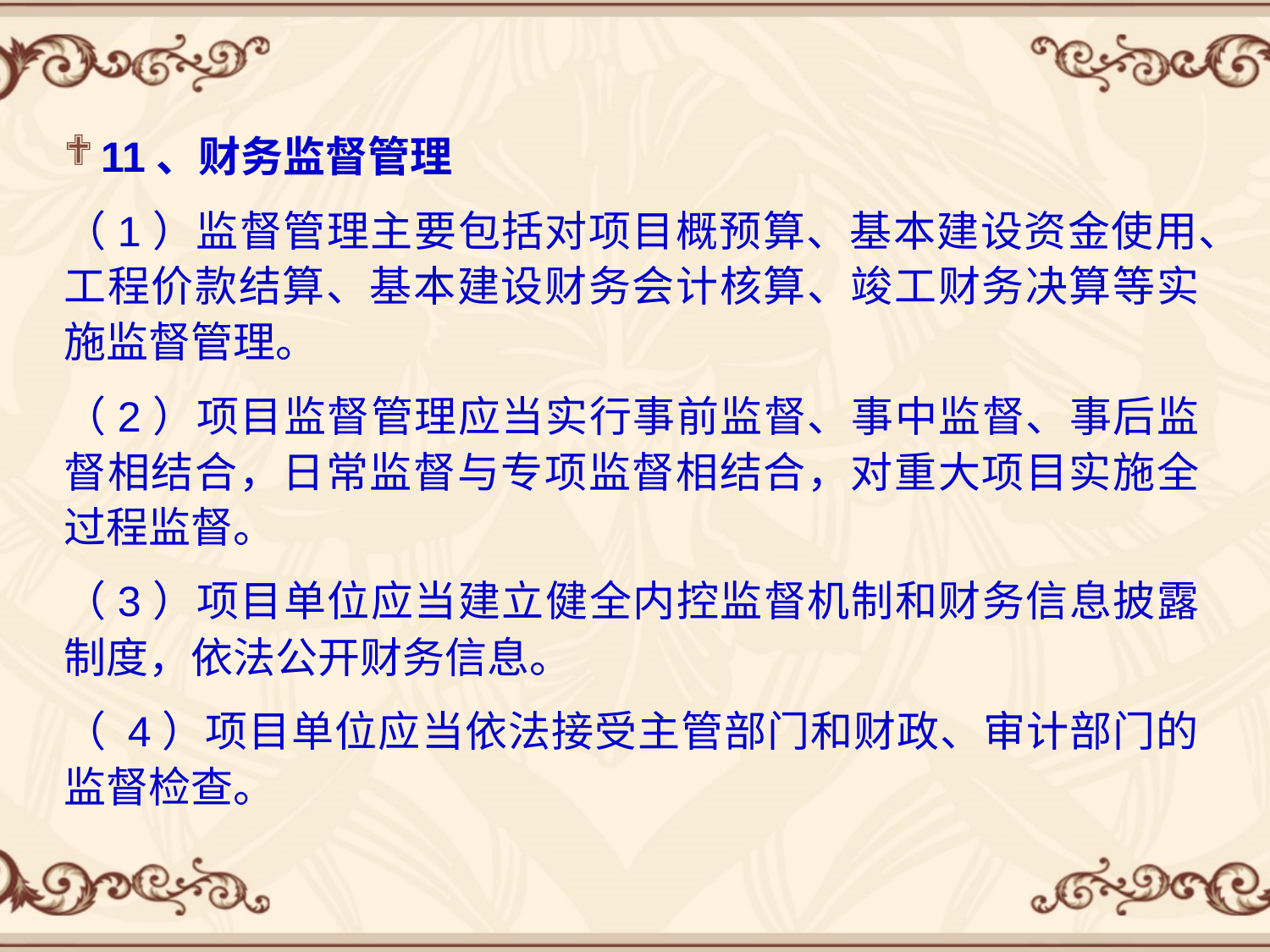

11、财务监督管理
（1）监督管理主要包括对项目概预算、基本建设资金使用、工程价款结算、基本建设财务会计核算、竣工财务决算等实施监督管理。
（2）项目监督管理应当实行事前监督、事中监督、事后监督相结合，日常监督与专项监督相结合，对重大项目实施全过程监督。
（3）项目单位应当建立健全内控监督机制和财务信息披露制度，依法公开财务信息。
（ 4）项目单位应当依法接受主管部门和财政、审计部门的监督检查。